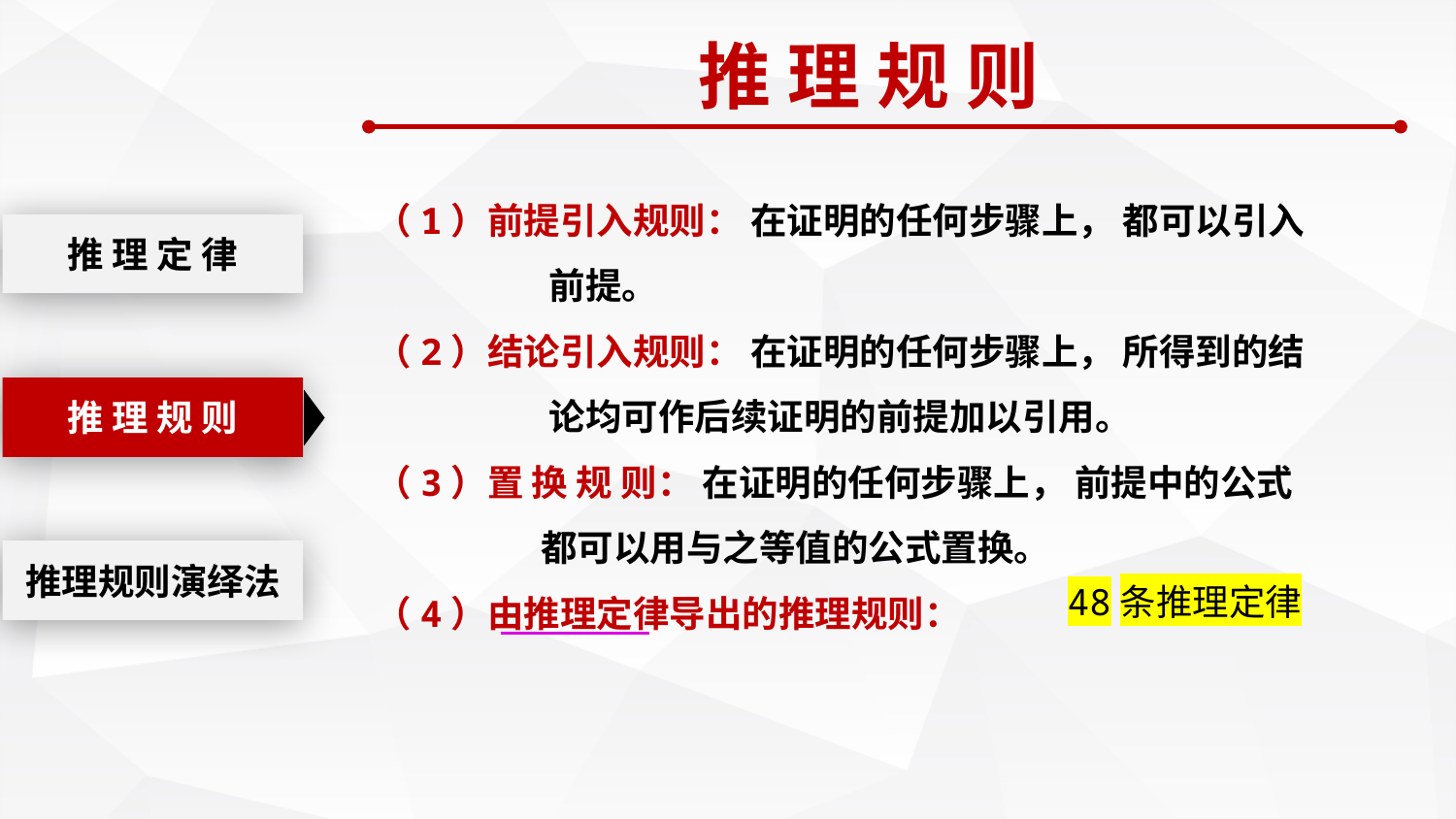

推 理 规 则
（1）前提引入规则： 在证明的任何步骤上， 都可以引入
                    前提。
（2）结论引入规则： 在证明的任何步骤上， 所得到的结
                    论均可作后续证明的前提加以引用。
（3）置 换 规 则： 在证明的任何步骤上， 前提中的公式
                   都可以用与之等值的公式置换。
（4）由推理定律导出的推理规则：
推 理 定 律
推 理 规 则

推理规则演绎法
48条推理定律